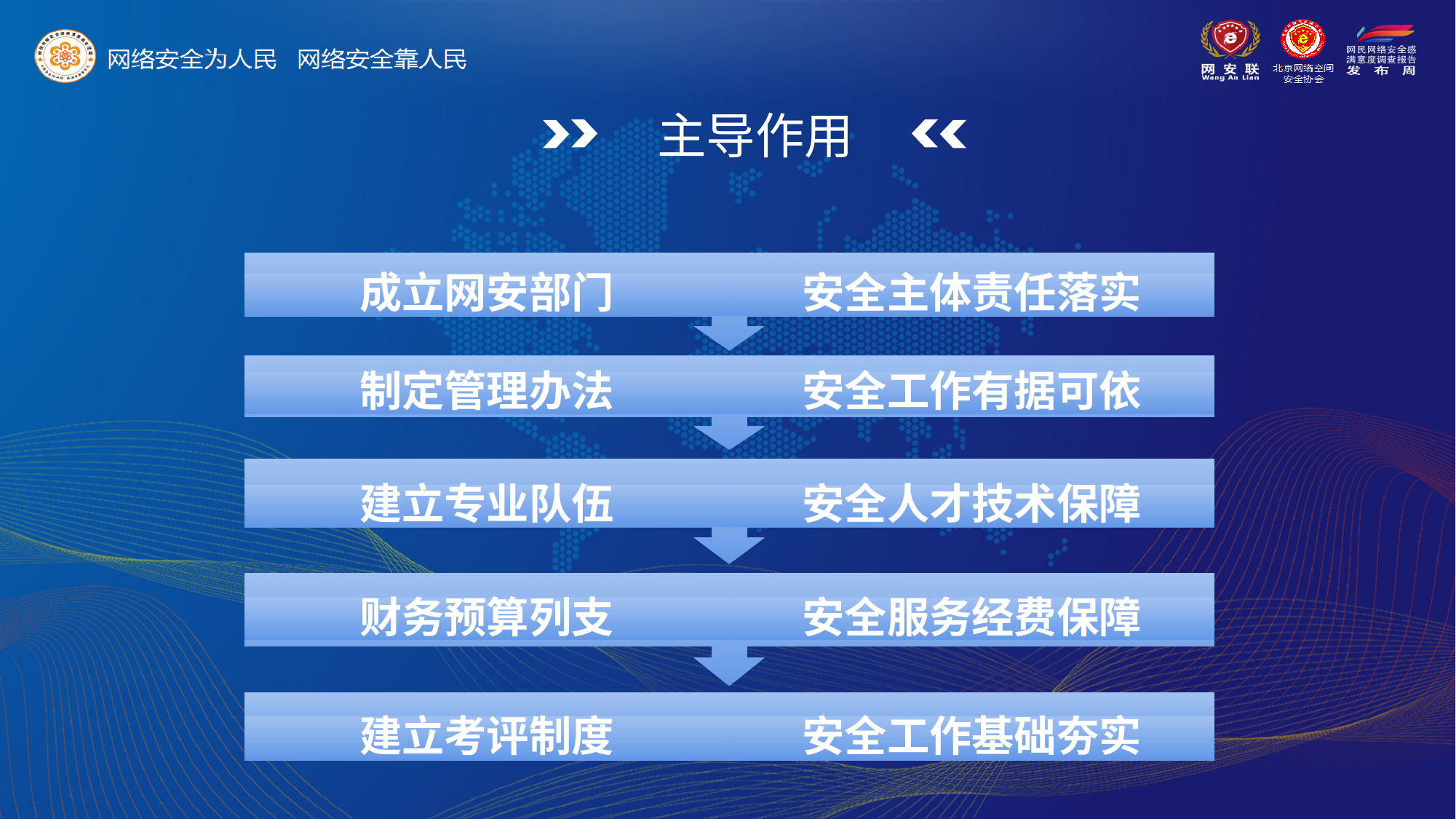

主导作用

成立网安部门
安全主体责任落实

制定管理办法
安全工作有据可依

建立专业队伍
安全人才技术保障

财务预算列支
安全服务经费保障

建立考评制度
安全工作基础夯实